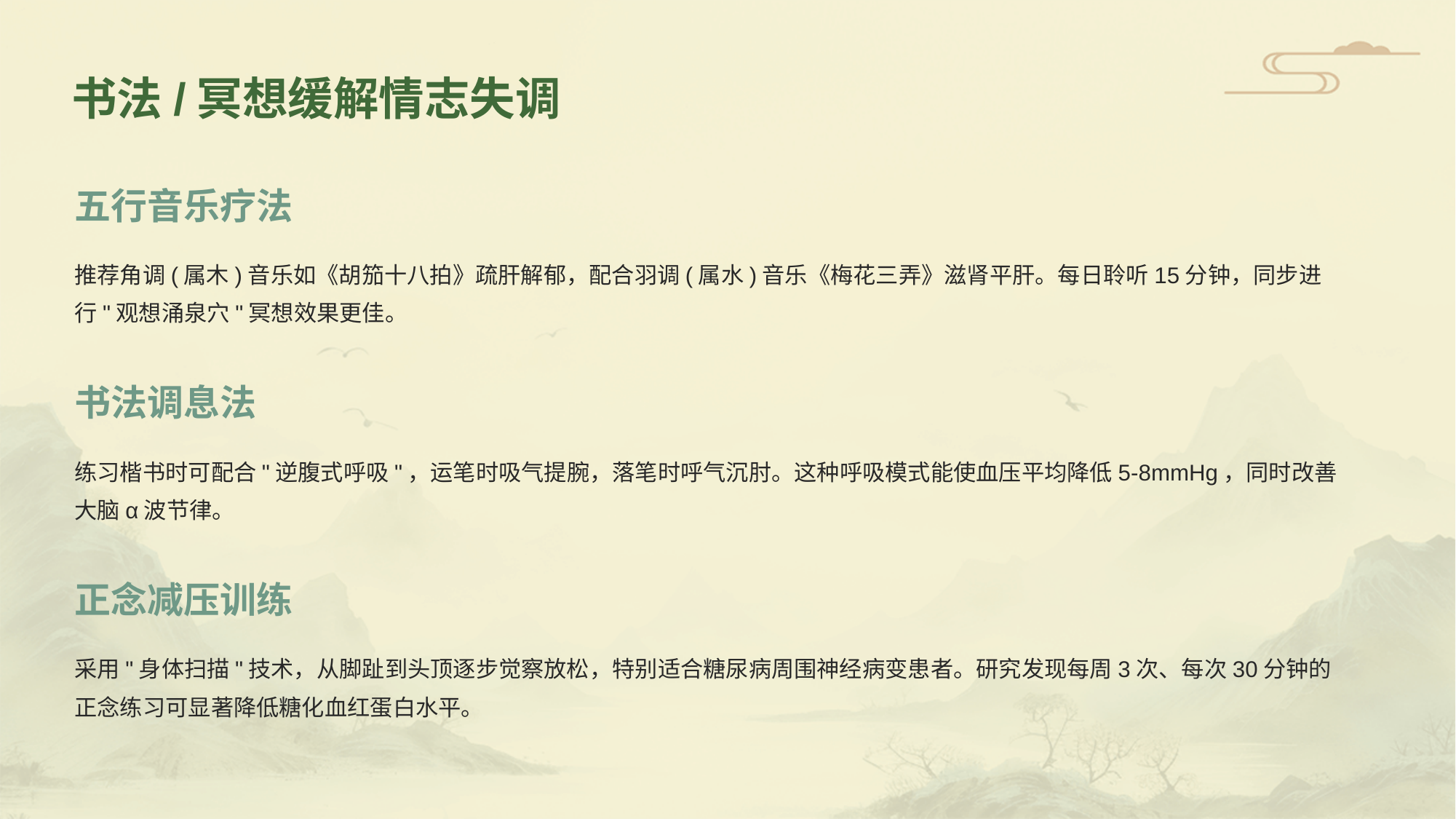

书法/冥想缓解情志失调
五行音乐疗法
推荐角调(属木)音乐如《胡笳十八拍》疏肝解郁，配合羽调(属水)音乐《梅花三弄》滋肾平肝。每日聆听15分钟，同步进行"观想涌泉穴"冥想效果更佳。
书法调息法
练习楷书时可配合"逆腹式呼吸"，运笔时吸气提腕，落笔时呼气沉肘。这种呼吸模式能使血压平均降低5-8mmHg，同时改善大脑α波节律。
正念减压训练
采用"身体扫描"技术，从脚趾到头顶逐步觉察放松，特别适合糖尿病周围神经病变患者。研究发现每周3次、每次30分钟的正念练习可显著降低糖化血红蛋白水平。